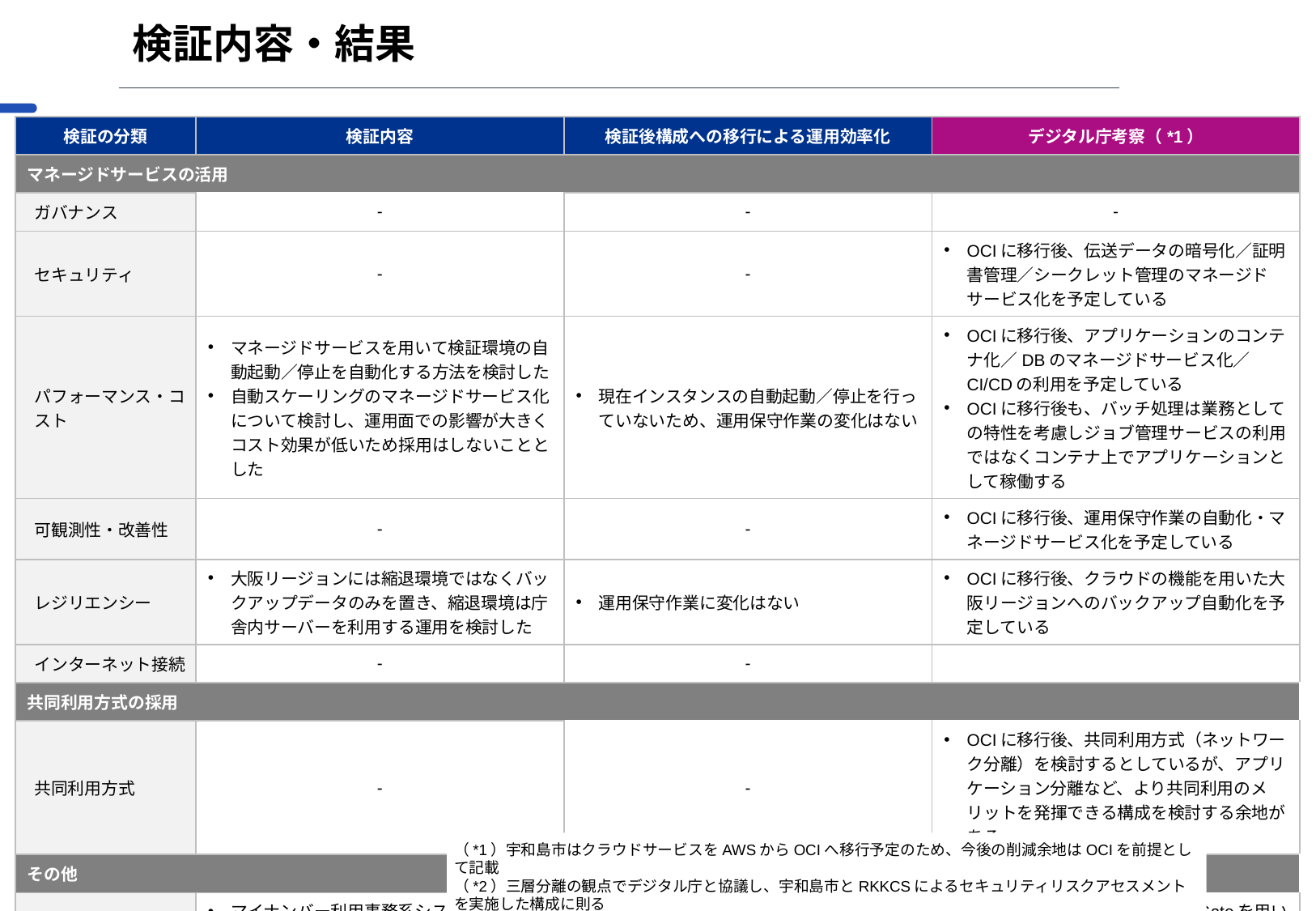

# 検証内容・結果
| 検証の分類 | 検証内容 | 検証後構成への移行による運用効率化 | デジタル庁考察（\*1） |
| --- | --- | --- | --- |
| マネージドサービスの活用 |  |  |  |
| ガバナンス | ‐ | ‐ | ‐ |
| セキュリティ | ‐ | ‐ | OCIに移行後、伝送データの暗号化／証明書管理／シークレット管理のマネージドサービス化を予定している |
| パフォーマンス・コスト | マネージドサービスを用いて検証環境の自動起動／停止を自動化する方法を検討した 自動スケーリングのマネージドサービス化について検討し、運用面での影響が大きくコスト効果が低いため採用はしないこととした | 現在インスタンスの自動起動／停止を行っていないため、運用保守作業の変化はない | OCIに移行後、アプリケーションのコンテナ化／DBのマネージドサービス化／CI/CDの利用を予定している OCIに移行後も、バッチ処理は業務としての特性を考慮しジョブ管理サービスの利用ではなくコンテナ上でアプリケーションとして稼働する |
| 可観測性・改善性 | ‐ | ‐ | OCIに移行後、運用保守作業の自動化・マネージドサービス化を予定している |
| レジリエンシー | 大阪リージョンには縮退環境ではなくバックアップデータのみを置き、縮退環境は庁舎内サーバーを利用する運用を検討した | 運用保守作業に変化はない | OCIに移行後、クラウドの機能を用いた大阪リージョンへのバックアップ自動化を予定している |
| インターネット接続 | ‐ | ‐ |  |
| 共同利用方式の採用 |  |  |  |
| 共同利用方式 | ‐ | ‐ | OCIに移行後、共同利用方式（ネットワーク分離）を検討するとしているが、アプリケーション分離など、より共同利用のメリットを発揮できる構成を検討する余地がある |
| その他 |  |  |  |
| 三層分離の構成 | マイナンバー利用事務系システム・LGWAN系システムを適切に分離する構成について検討した | ‐ | OCIに移行後、Oracle GoldenGateを用いて標準化システムDBと標準外システムDBを連携することを予定している（\*2） |
45
（*1）宇和島市はクラウドサービスをAWSからOCIへ移行予定のため、今後の削減余地はOCIを前提として記載
（*2）三層分離の観点でデジタル庁と協議し、宇和島市とRKKCSによるセキュリティリスクアセスメントを実施した構成に則る